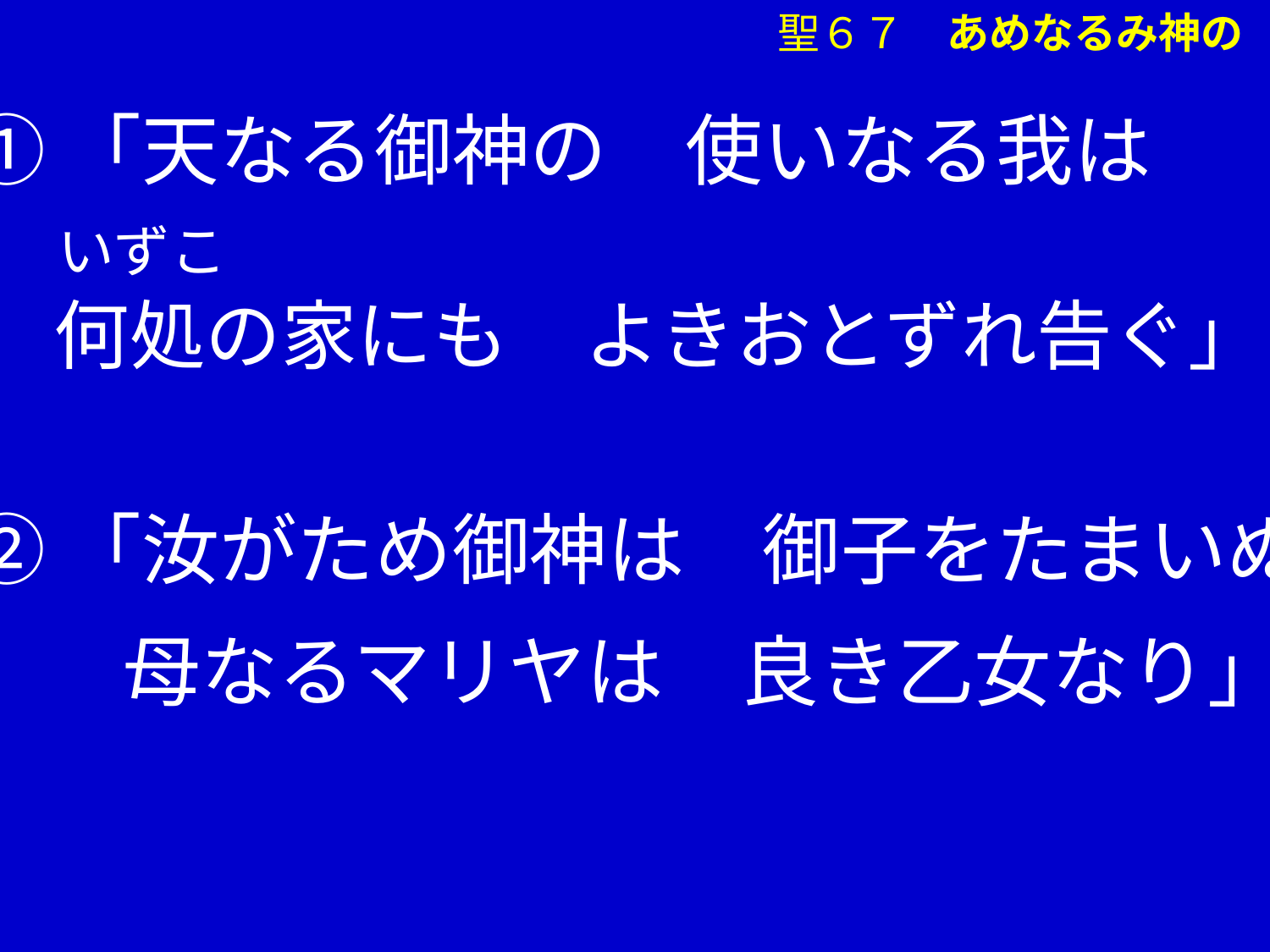

①「天なる御神の　使いなる我は
      いずこ
    何処の家にも　よきおとずれ告ぐ」

②「汝がため御神は　御子をたまいぬ
　　母なるマリヤは　良き乙女なり」
聖６７　あめなるみ神の